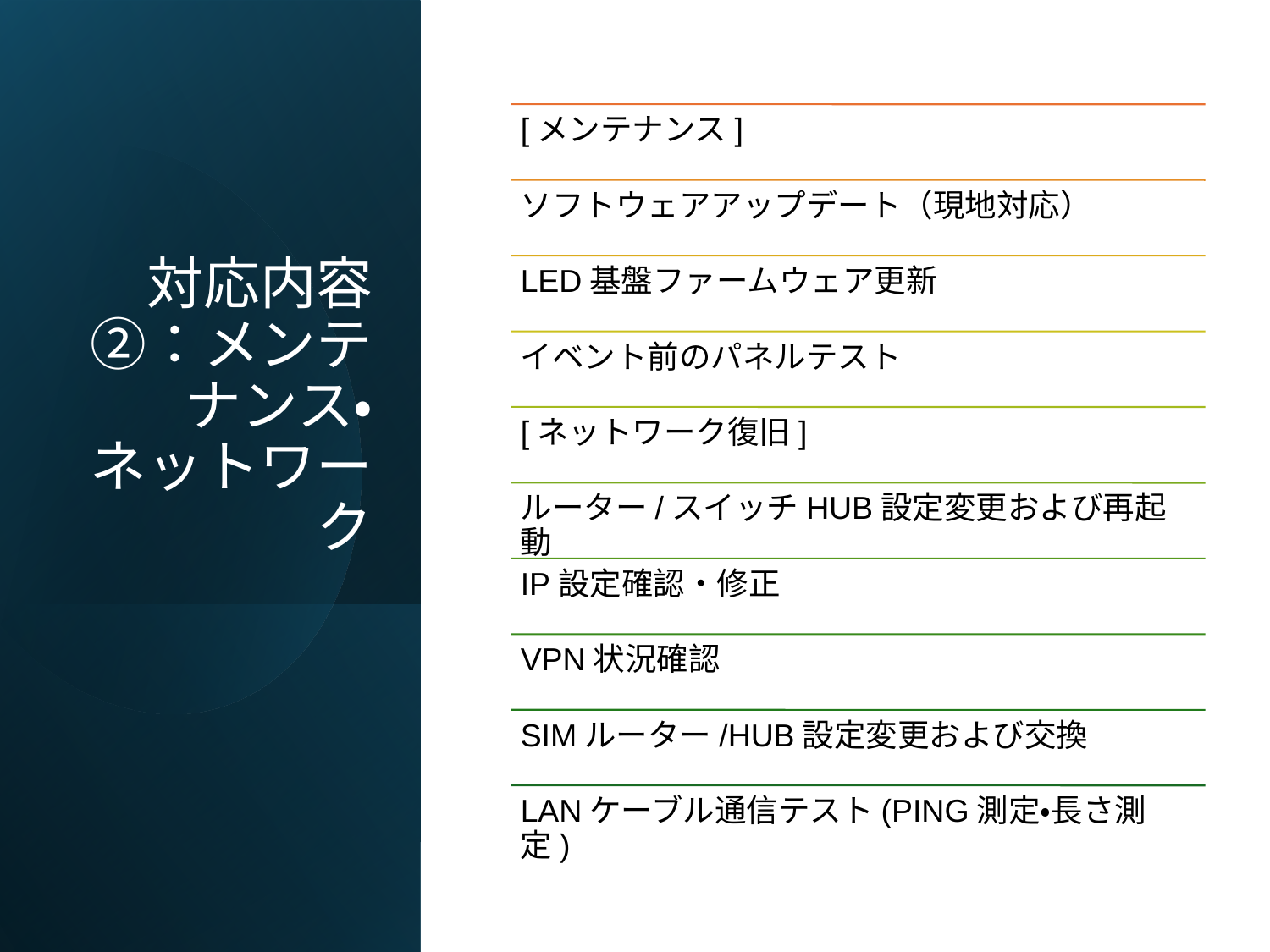

[メンテナンス]
ソフトウェアアップデート（現地対応）
LED基盤ファームウェア更新
イベント前のパネルテスト
[ネットワーク復旧]
ルーター/スイッチHUB設定変更および再起動
IP設定確認・修正
VPN状況確認
SIMルーター/HUB設定変更および交換
LANケーブル通信テスト(PING測定・長さ測定)

# 対応内容②：メンテナンス・ネットワーク